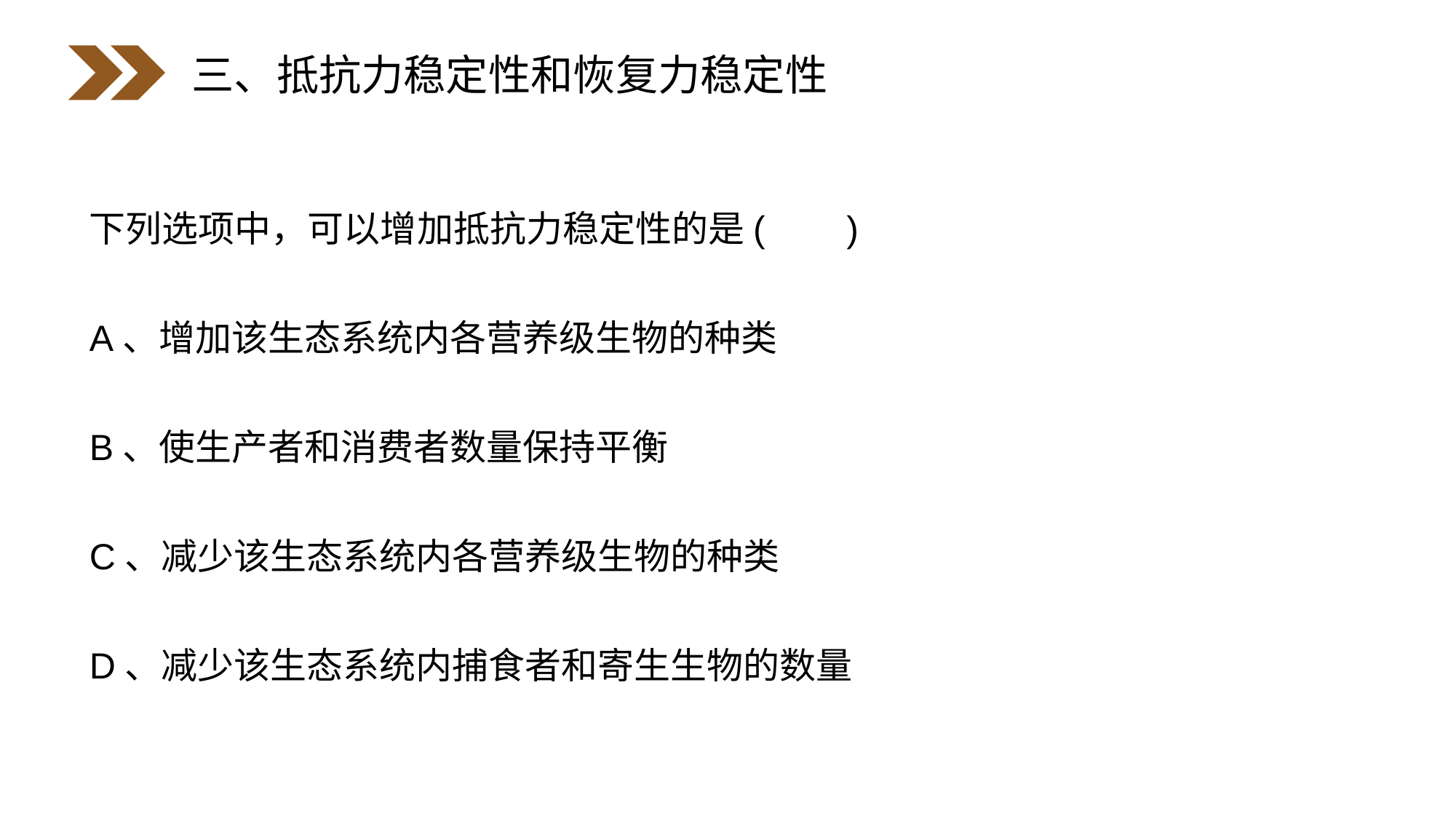

三、抵抗力稳定性和恢复力稳定性
下列选项中，可以增加抵抗力稳定性的是(        )
A、增加该生态系统内各营养级生物的种类
B、使生产者和消费者数量保持平衡
C、减少该生态系统内各营养级生物的种类
D、减少该生态系统内捕食者和寄生生物的数量